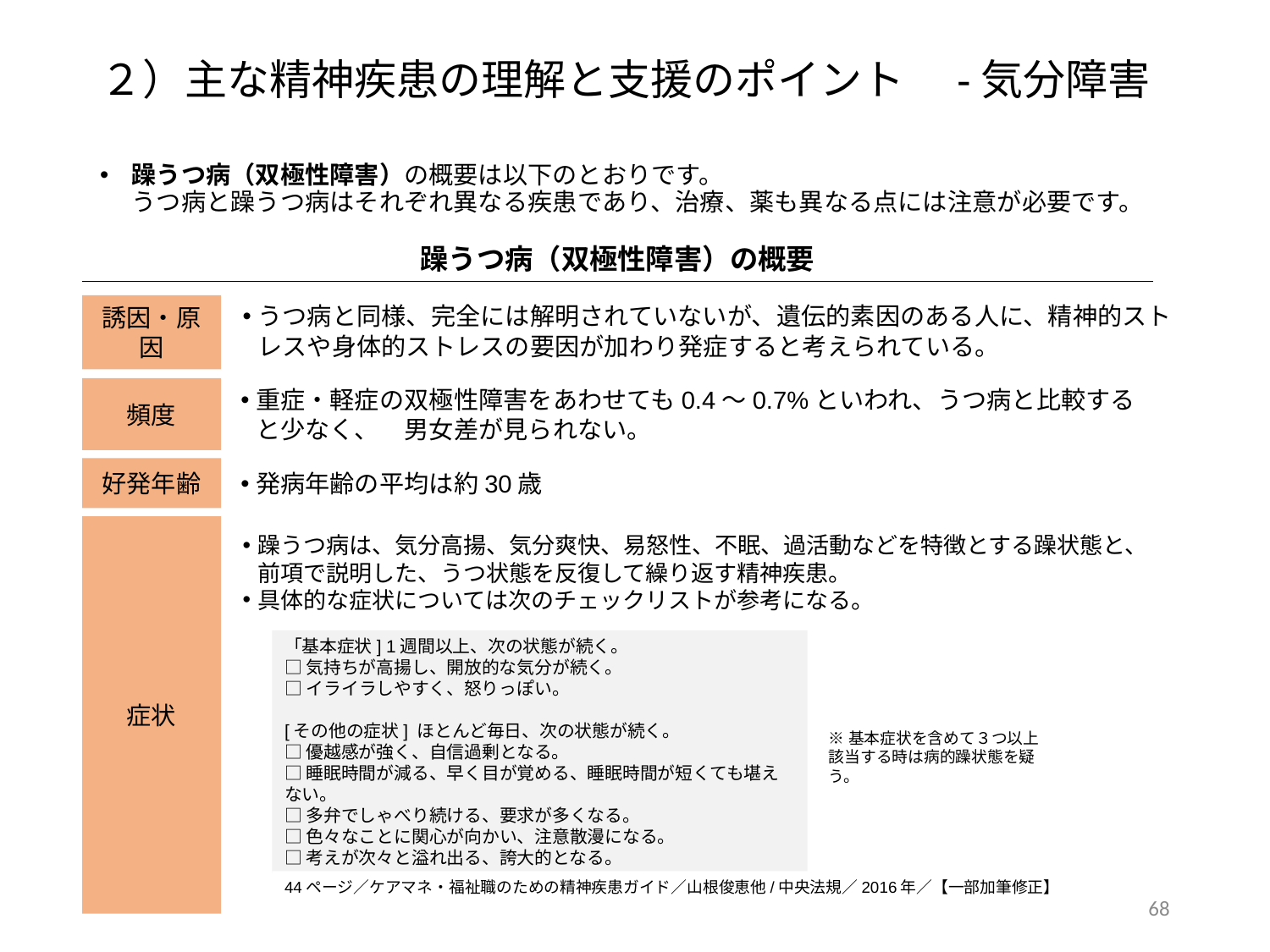

２）主な精神疾患の理解と支援のポイント　-気分障害
躁うつ病（双極性障害）の概要は以下のとおりです。
うつ病と躁うつ病はそれぞれ異なる疾患であり、治療、薬も異なる点には注意が必要です。
躁うつ病（双極性障害）の概要
誘因・原因
うつ病と同様、完全には解明されていないが、遺伝的素因のある人に、精神的ストレスや身体的ストレスの要因が加わり発症すると考えられている。
頻度
重症・軽症の双極性障害をあわせても0.4～0.7%といわれ、うつ病と比較すると少なく、　男女差が見られない。
好発年齢
発病年齢の平均は約30歳
症状
躁うつ病は、気分高揚、気分爽快、易怒性、不眠、過活動などを特徴とする躁状態と、前項で説明した、うつ状態を反復して繰り返す精神疾患。
具体的な症状については次のチェックリストが参考になる。

「基本症状] 1週間以上、次の状態が続く。
□気持ちが高揚し、開放的な気分が続く。
□イライラしやすく、怒りっぽい。

[その他の症状] ほとんど毎日、次の状態が続く。
□優越感が強く、自信過剰となる。
□睡眠時間が減る、早く目が覚める、睡眠時間が短くても堪えない。
□多弁でしゃべり続ける、要求が多くなる。
□色々なことに関心が向かい、注意散漫になる。
□考えが次々と溢れ出る、誇大的となる。
※基本症状を含めて３つ以上
該当する時は病的躁状態を疑う。
44ページ／ケアマネ・福祉職のための精神疾患ガイド／山根俊恵他/中央法規／2016年／【一部加筆修正】
68